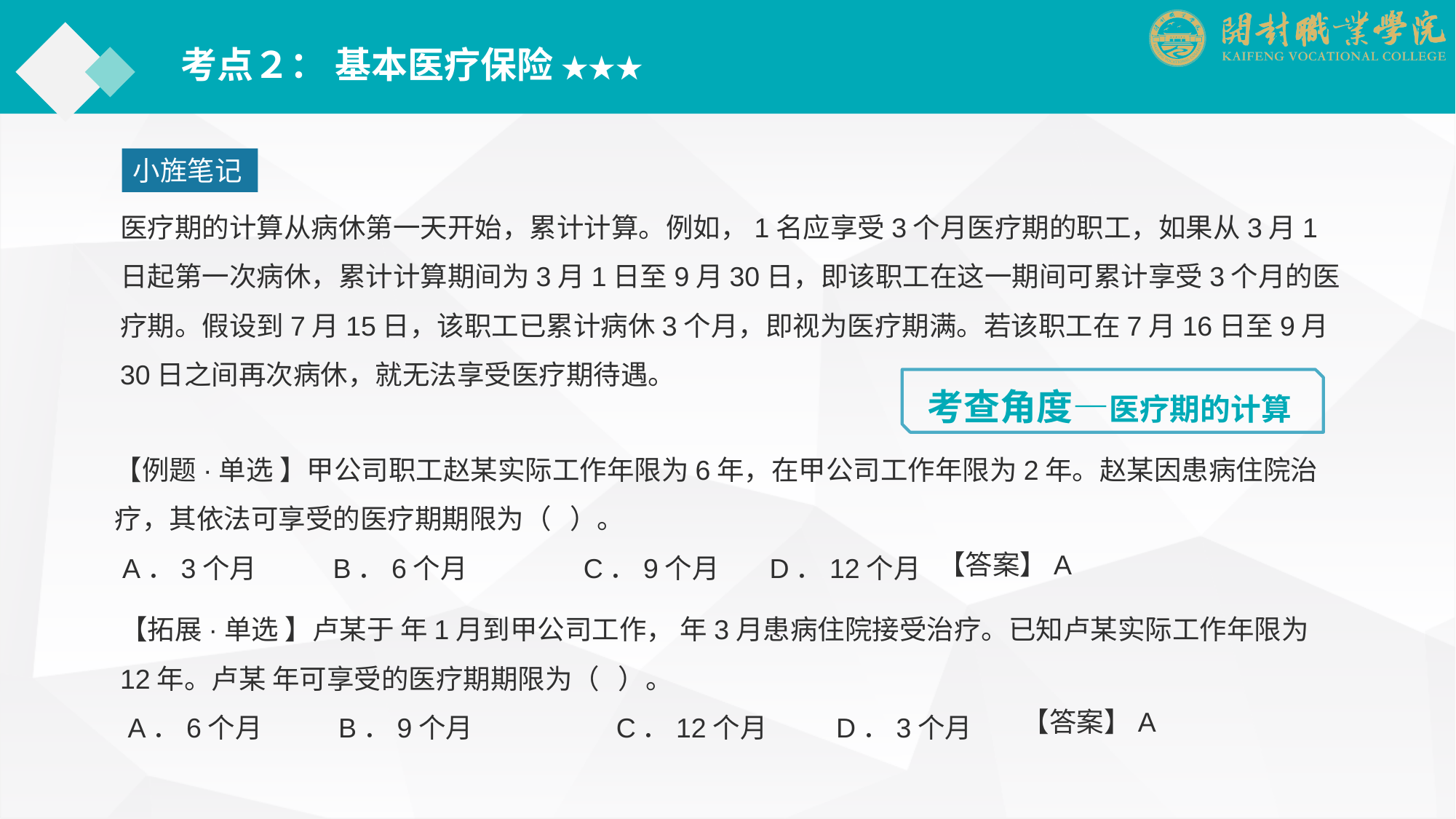

考点２： 基本医疗保险 ★★★
小旌笔记
医疗期的计算从病休第一天开始，累计计算。例如，1名应享受3个月医疗期的职工，如果从3月1日起第一次病休，累计计算期间为3月1日至9月30日，即该职工在这一期间可累计享受3个月的医疗期。假设到7月15日，该职工已累计病休3个月，即视为医疗期满。若该职工在7月16日至9月30日之间再次病休，就无法享受医疗期待遇。

考查角度—医疗期的计算
【例题·单选 】甲公司职工赵某实际工作年限为6年，在甲公司工作年限为2年。赵某因患病住院治疗，其依法可享受的医疗期期限为（   ）。
 A．3个月	B．6个月　　　　C．9个月	D．12个月
【答案】A
【拓展·单选 】卢某于 年1月到甲公司工作， 年3月患病住院接受治疗。已知卢某实际工作年限为12年。卢某 年可享受的医疗期期限为（   ）。
 A．6个月	B．9个月　　　　　C．12个月	　　D．3个月
【答案】A